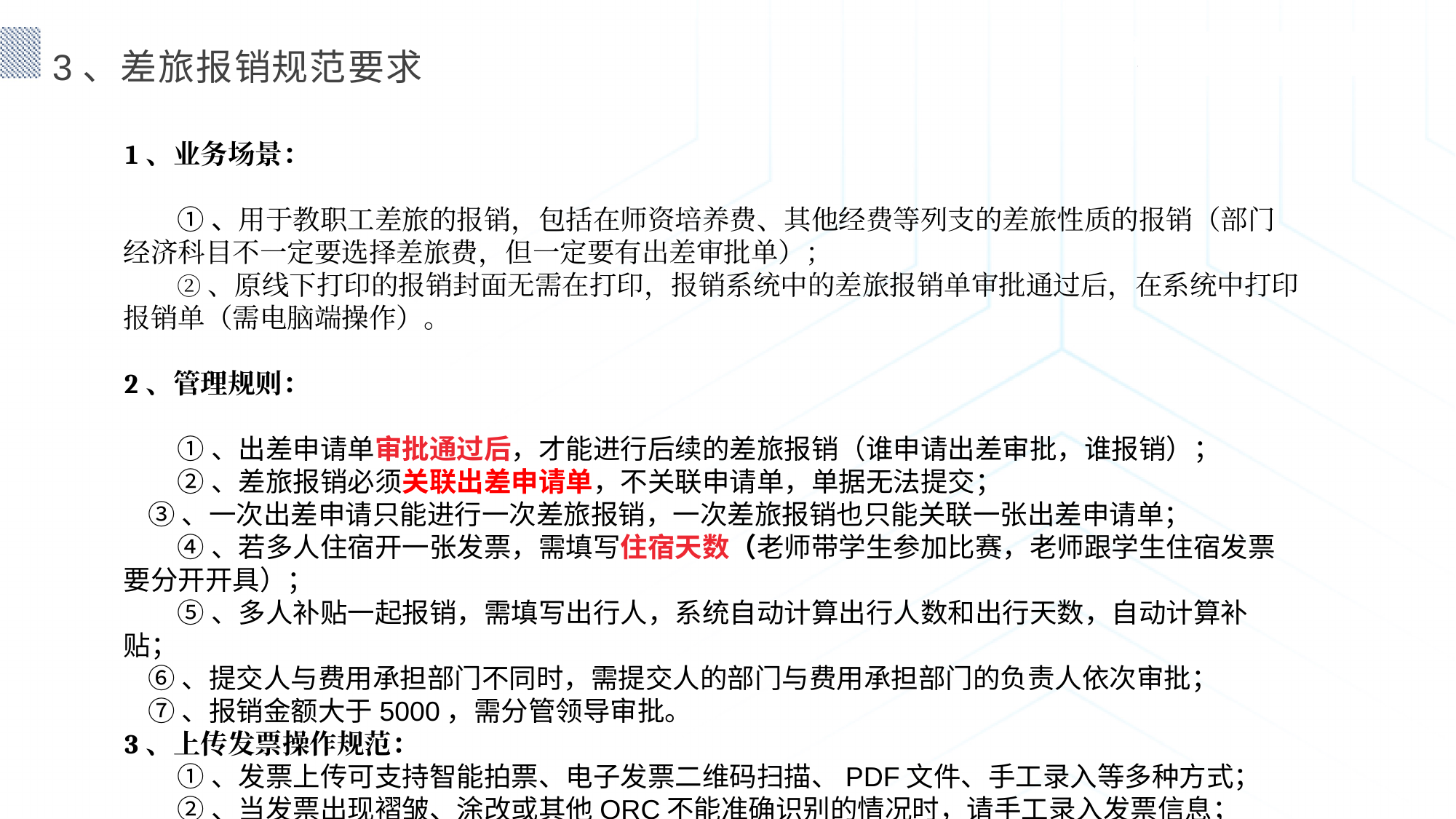

3、差旅报销规范要求
1、业务场景：

         ①、用于教职工差旅的报销，包括在师资培养费、其他经费等列支的差旅性质的报销（部门经济科目不一定要选择差旅费，但一定要有出差审批单）；
         ②、原线下打印的报销封面无需在打印，报销系统中的差旅报销单审批通过后，在系统中打印报销单（需电脑端操作）。

2、管理规则：

         ①、出差申请单审批通过后，才能进行后续的差旅报销（谁申请出差审批，谁报销）；
         ②、差旅报销必须关联出差申请单，不关联申请单，单据无法提交；
    ③、一次出差申请只能进行一次差旅报销，一次差旅报销也只能关联一张出差申请单；
         ④、若多人住宿开一张发票，需填写住宿天数（老师带学生参加比赛，老师跟学生住宿发票要分开开具）；
         ⑤、多人补贴一起报销，需填写出行人，系统自动计算出行人数和出行天数，自动计算补贴；
    ⑥、提交人与费用承担部门不同时，需提交人的部门与费用承担部门的负责人依次审批；
    ⑦、报销金额大于5000，需分管领导审批。
3、上传发票操作规范：
         ①、发票上传可支持智能拍票、电子发票二维码扫描、PDF文件、手工录入等多种方式；
         ②、当发票出现褶皱、涂改或其他ORC不能准确识别的情况时，请手工录入发票信息；
    ③、一张发票仅可以在系统中上传一次，系统有发票重复上传的校验，针对国税发票，系统有发票真伪验证的校验。